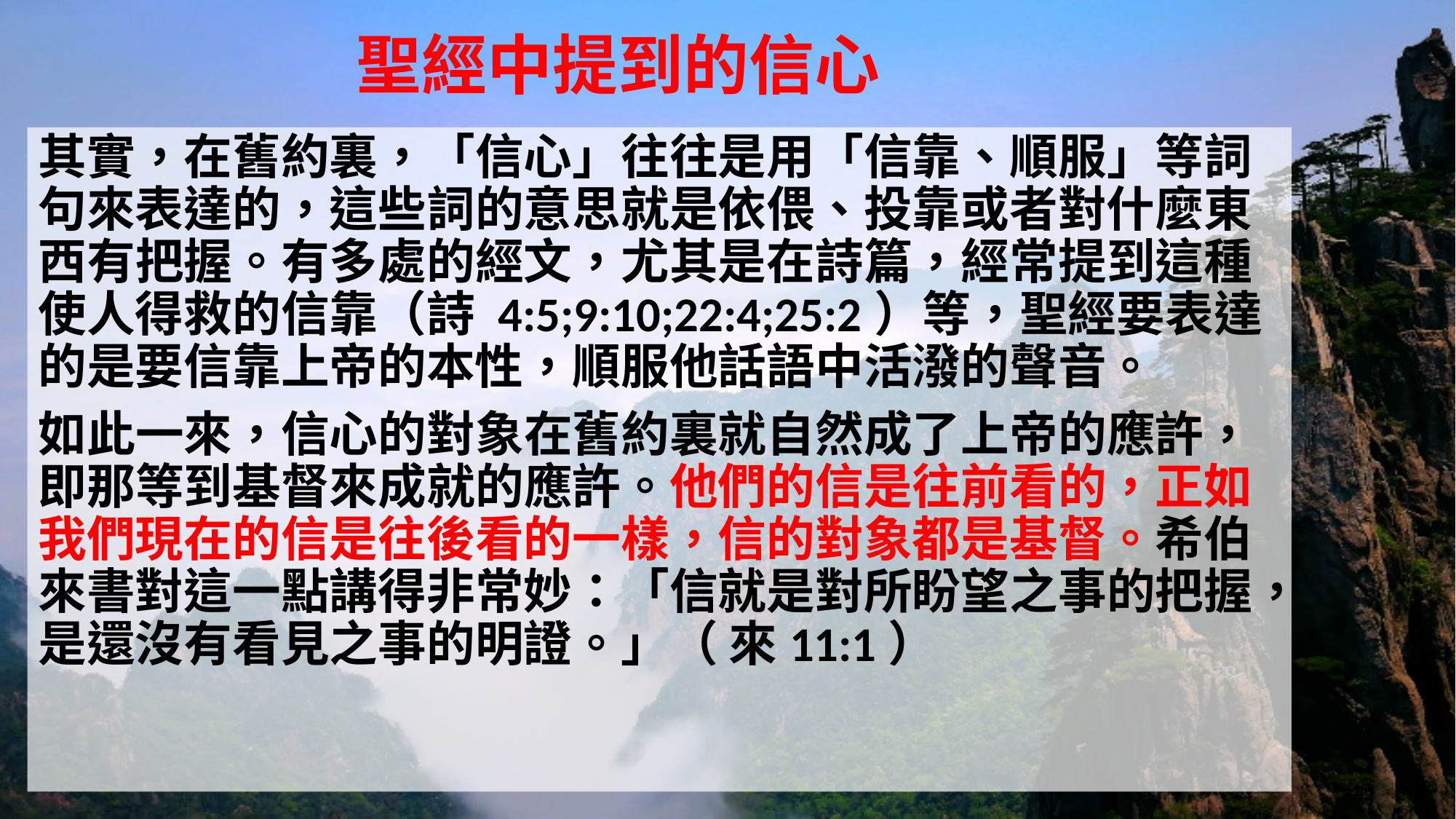

# 聖經中提到的信心
其實，在舊約裏，「信心」往往是用「信靠、順服」等詞句來表達的，這些詞的意思就是依偎、投靠或者對什麼東西有把握。有多處的經文，尤其是在詩篇，經常提到這種使人得救的信靠（詩 4:5;9:10;22:4;25:2）等，聖經要表達的是要信靠上帝的本性，順服他話語中活潑的聲音。
如此一來，信心的對象在舊約裏就自然成了上帝的應許，即那等到基督來成就的應許。他們的信是往前看的，正如我們現在的信是往後看的一樣，信的對象都是基督。希伯來書對這一點講得非常妙：「信就是對所盼望之事的把握，是還沒有看見之事的明證。」（ 來11:1）